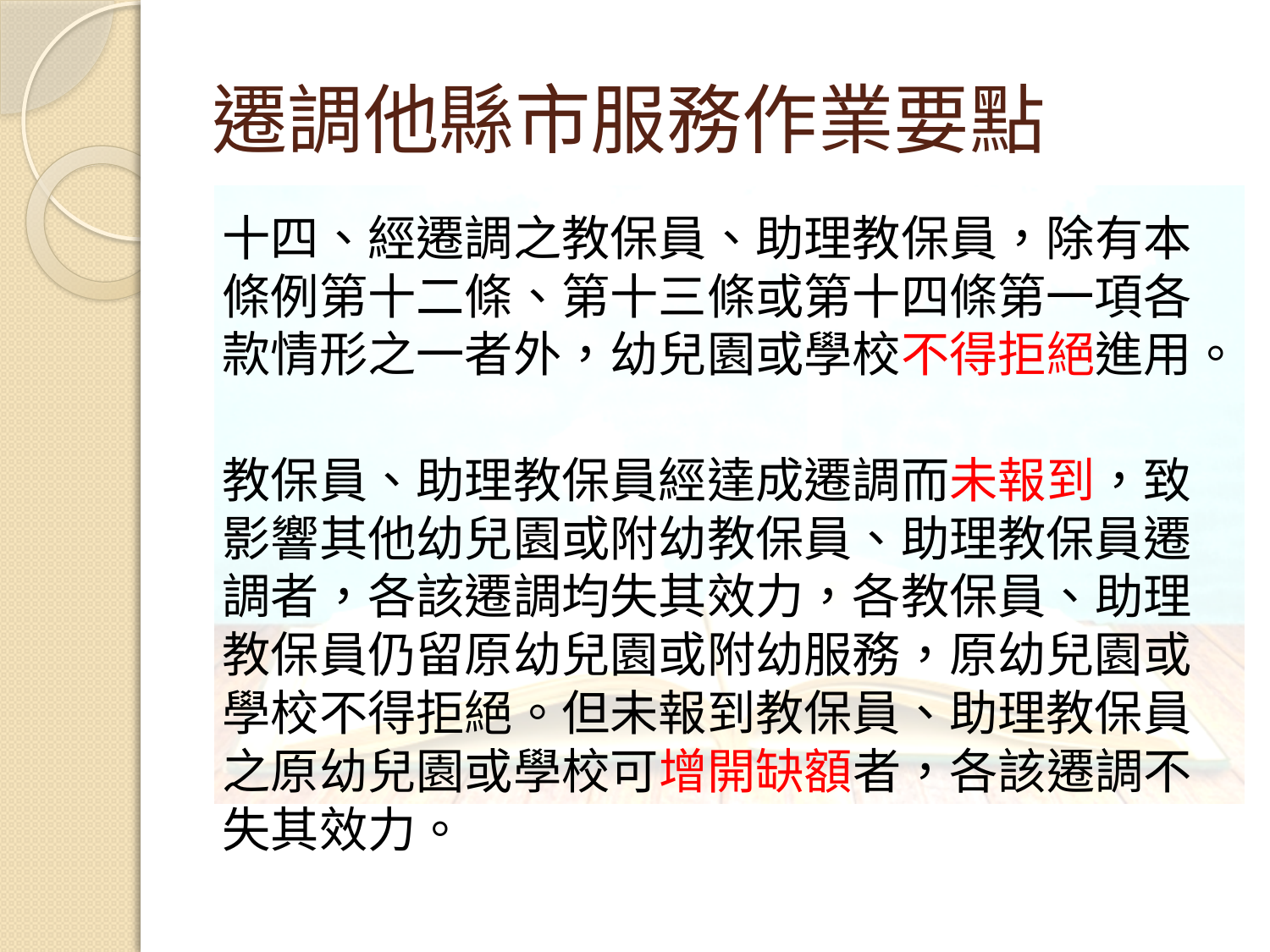

# 遷調他縣市服務作業要點
十四、經遷調之教保員、助理教保員，除有本條例第十二條、第十三條或第十四條第一項各款情形之一者外，幼兒園或學校不得拒絕進用。
教保員、助理教保員經達成遷調而未報到，致影響其他幼兒園或附幼教保員、助理教保員遷調者，各該遷調均失其效力，各教保員、助理教保員仍留原幼兒園或附幼服務，原幼兒園或學校不得拒絕。但未報到教保員、助理教保員之原幼兒園或學校可增開缺額者，各該遷調不失其效力。